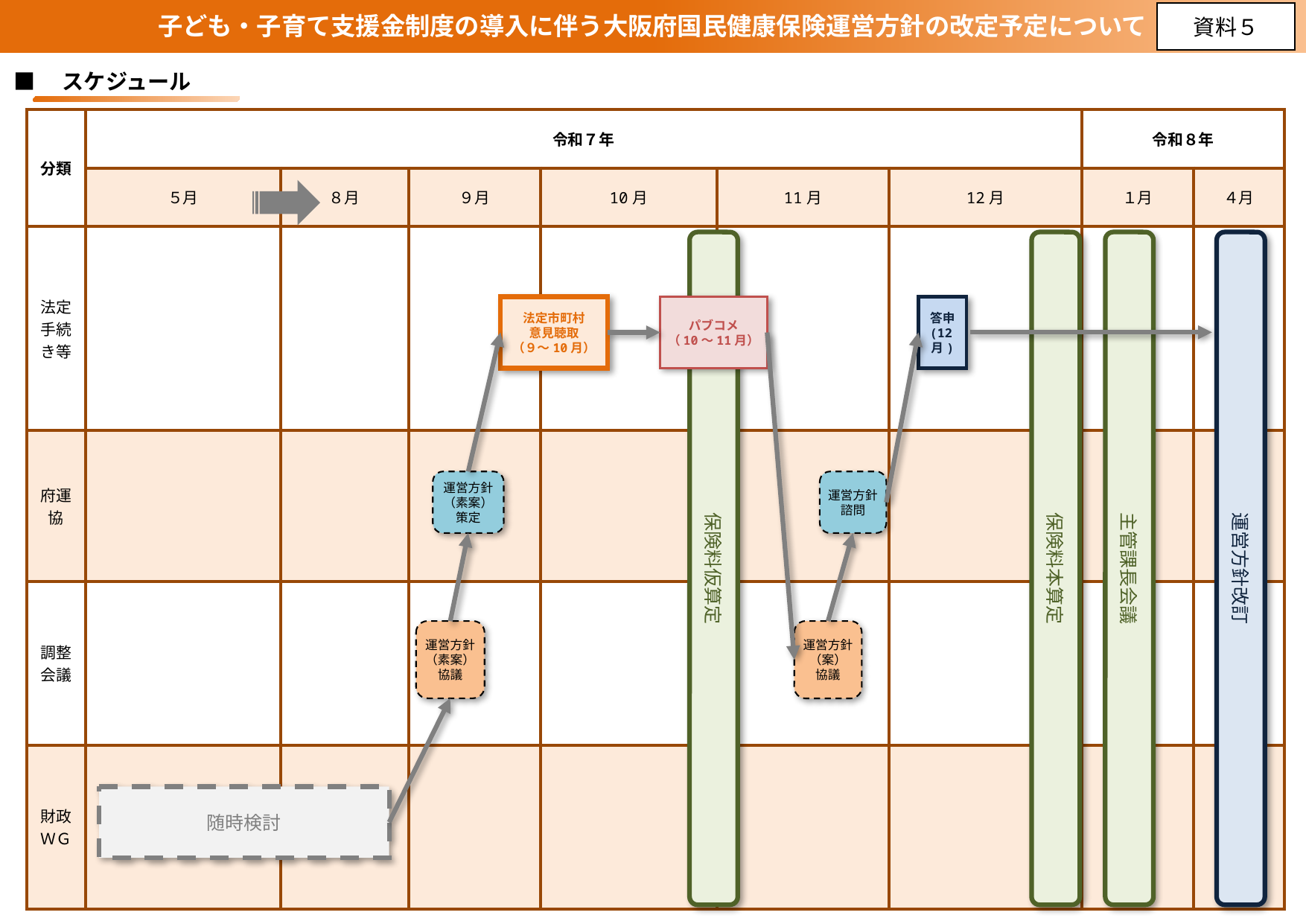

子ども・子育て支援金制度の導入に伴う大阪府国民健康保険運営方針の改定予定について
資料５
■　スケジュール

| 分類 | 令和７年 |  |  |  |  |  | 令和８年 |  |
| --- | --- | --- | --- | --- | --- | --- | --- | --- |
| 分類 | ５月 | ８月 | ９月 | 10月 | 11月 | 12月 | １月 | ４月 |
| 法定手続き等 |  |  |  |  |  |  |  |  |
| 府運協 |  |  |  |  |  |  |  |  |
| 調整会議 |  |  |  |  |  |  |  |  |
| 財政ＷＧ |  |  |  |  |  |  |  |  |

保険料仮算定
保険料本算定
主管課長会議
運営方針改訂
パブコメ
（10～11月）
法定市町村
意見聴取
（９～10月）
答申
(12月)
運営方針
（素案）
策定
運営方針
諮問
運営方針
（素案）
協議
運営方針
（案）
協議
随時検討